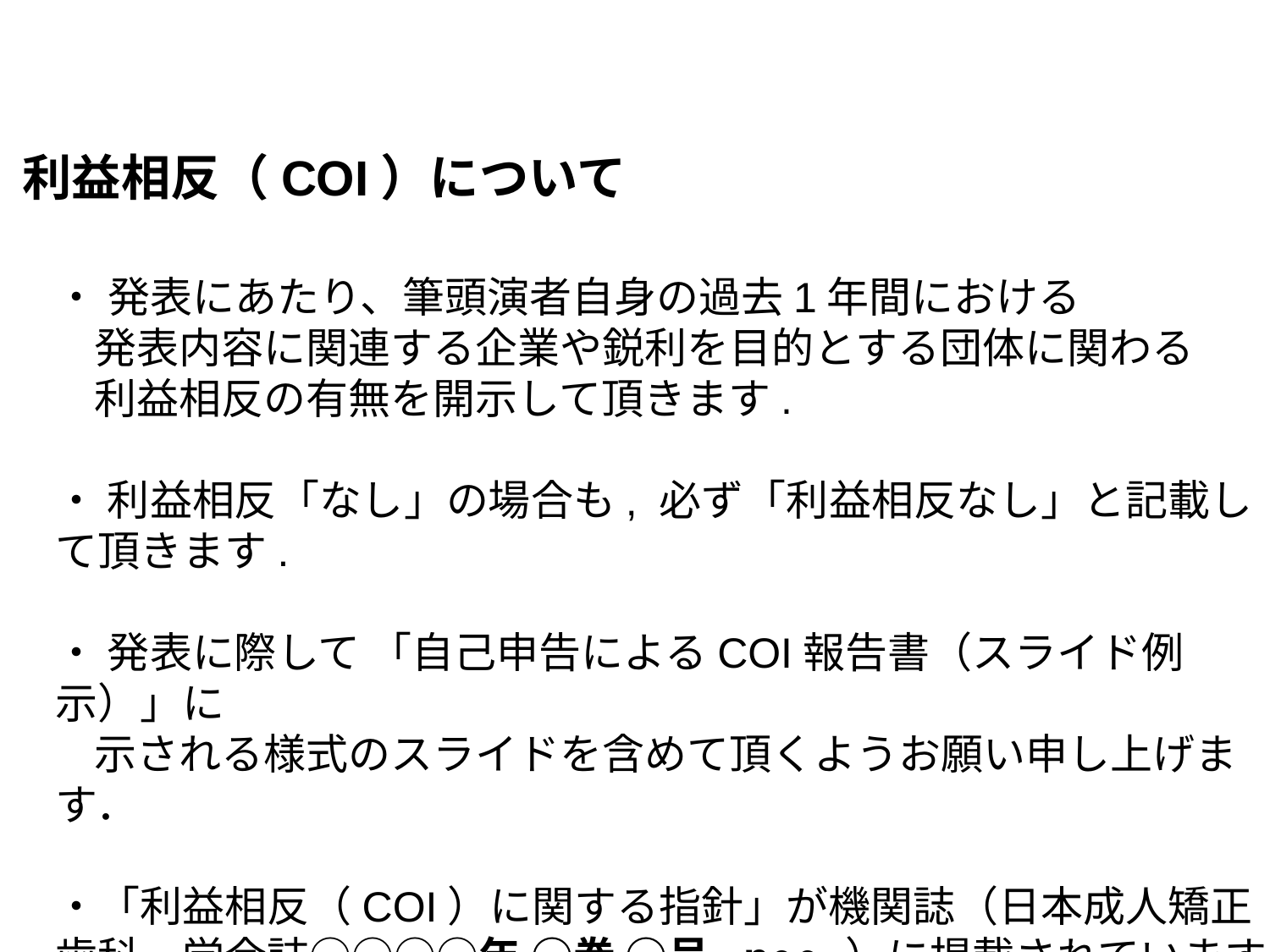

利益相反（COI）について
・ 発表にあたり、筆頭演者自身の過去1年間における
   発表内容に関連する企業や鋭利を目的とする団体に関わる
   利益相反の有無を開示して頂きます.

・ 利益相反「なし」の場合も, 必ず「利益相反なし」と記載して頂きます.

・ 発表に際して 「自己申告によるCOI報告書（スライド例示）」に
   示される様式のスライドを含めて頂くようお願い申し上げます．

・「利益相反（COI）に関する指針」が機関誌（日本成人矯正歯科　学会誌○○○○年 ○巻 ○号, p○○-）に掲載されていますので，　指針に準じて記載して下さい．